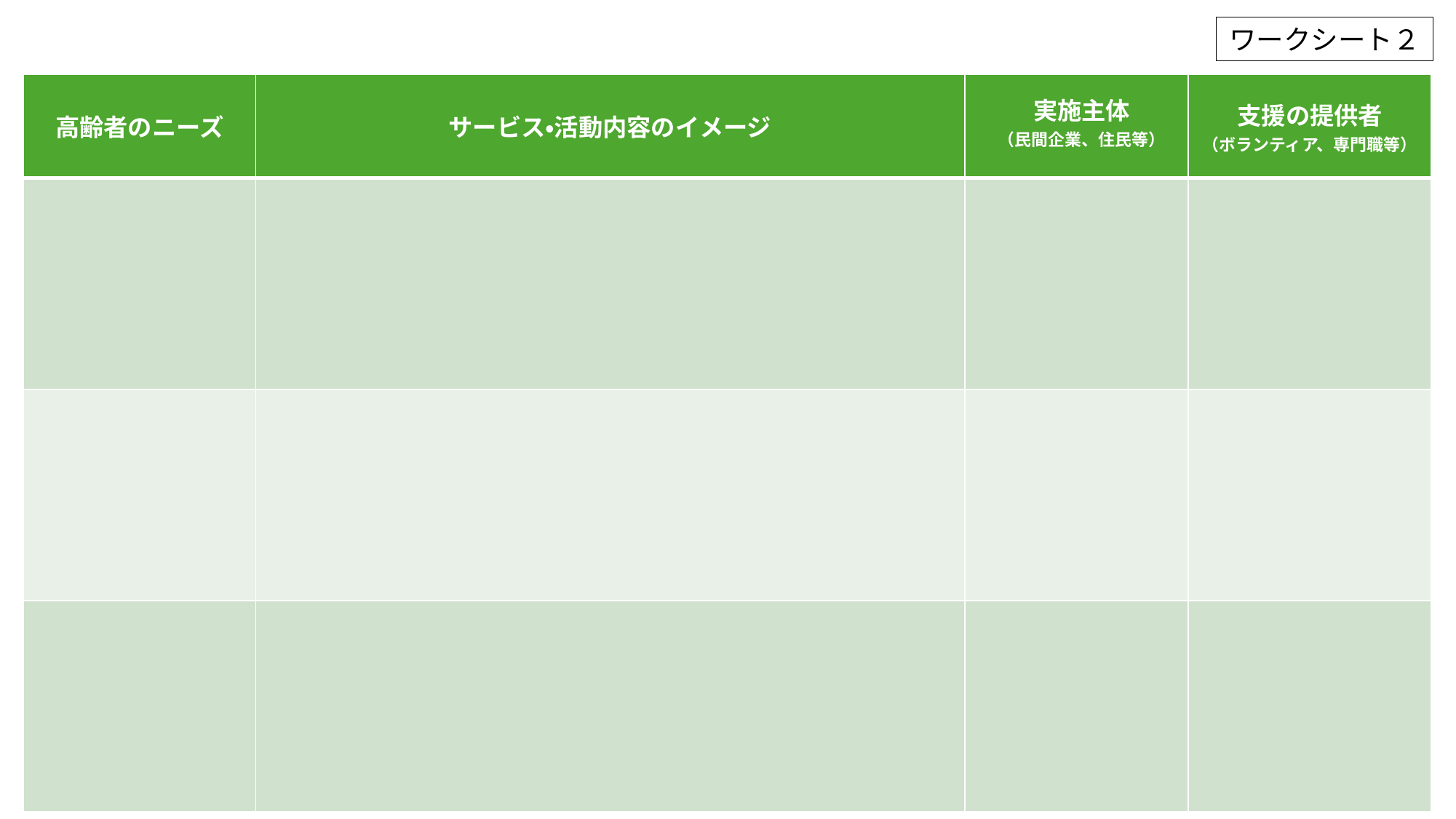

ワークシート２
| 高齢者のニーズ | サービス・活動内容のイメージ | 実施主体 （民間企業、住民等） | 支援の提供者 （ボランティア、専門職等） |
| --- | --- | --- | --- |
|  |  |  |  |
|  |  |  |  |
|  |  |  |  |